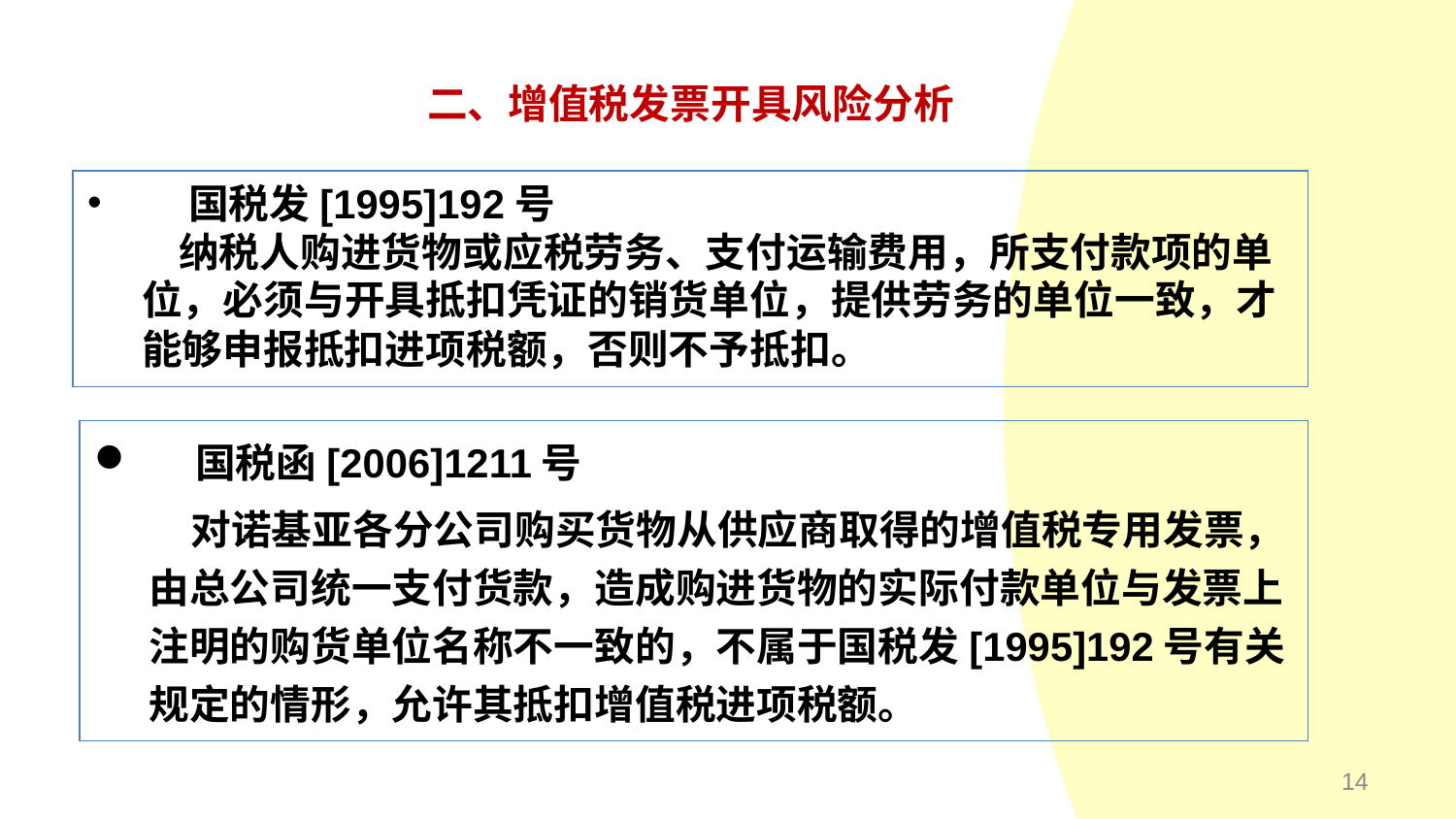

# 二、增值税发票开具风险分析
    国税发[1995]192号
    纳税人购进货物或应税劳务、支付运输费用，所支付款项的单位，必须与开具抵扣凭证的销货单位，提供劳务的单位一致，才能够申报抵扣进项税额，否则不予抵扣。
    国税函[2006]1211号
   　  对诺基亚各分公司购买货物从供应商取得的增值税专用发票，由总公司统一支付货款，造成购进货物的实际付款单位与发票上注明的购货单位名称不一致的，不属于国税发[1995]192号有关规定的情形，允许其抵扣增值税进项税额。
14